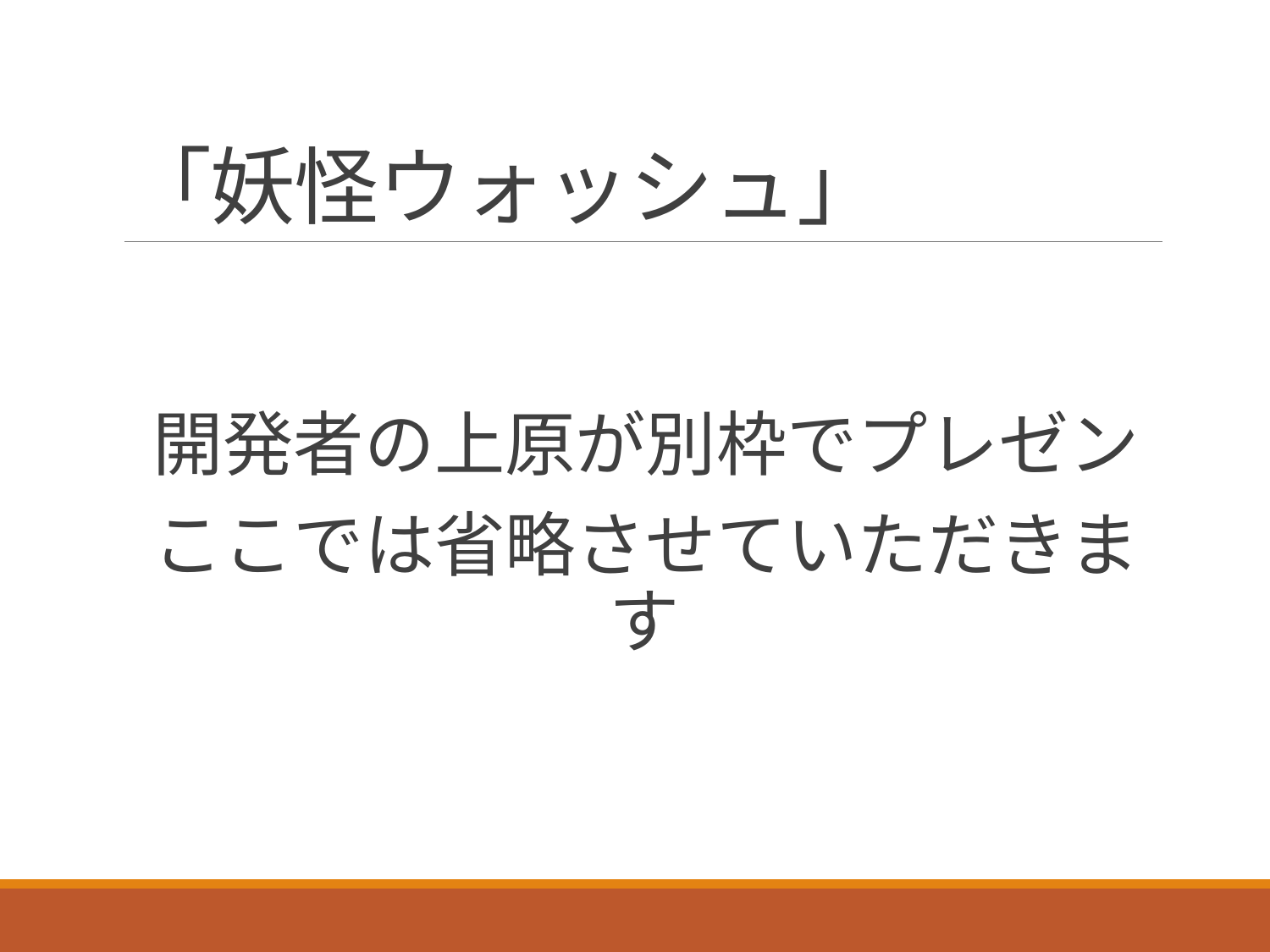

# 「妖怪ウォッシュ」
開発者の上原が別枠でプレゼン
ここでは省略させていただきます